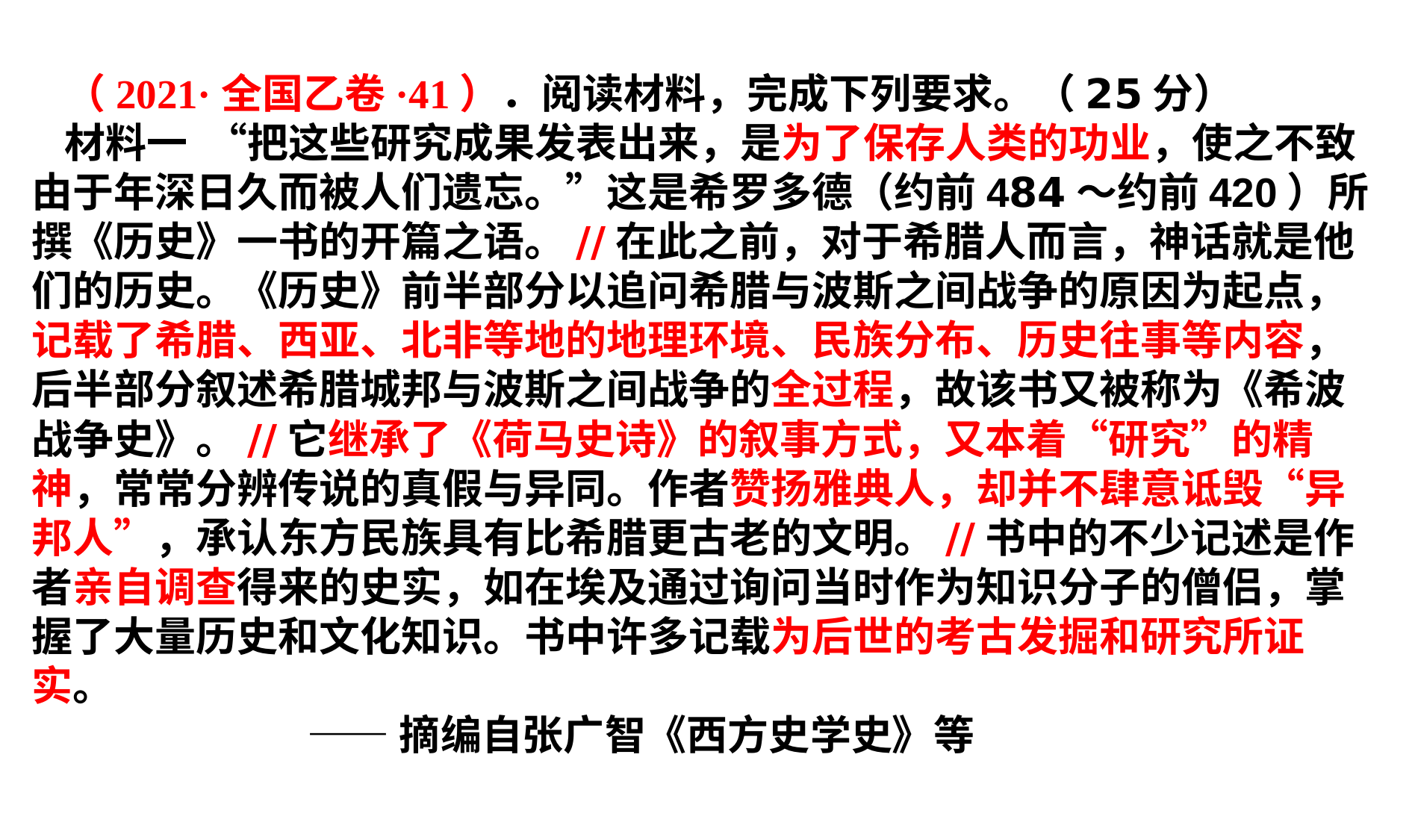

（2021·全国乙卷·41）．阅读材料，完成下列要求。（25分）
材料一  “把这些研究成果发表出来，是为了保存人类的功业，使之不致由于年深日久而被人们遗忘。”这是希罗多德（约前484～约前420）所撰《历史》一书的开篇之语。//在此之前，对于希腊人而言，神话就是他们的历史。《历史》前半部分以追问希腊与波斯之间战争的原因为起点，记载了希腊、西亚、北非等地的地理环境、民族分布、历史往事等内容，后半部分叙述希腊城邦与波斯之间战争的全过程，故该书又被称为《希波战争史》。//它继承了《荷马史诗》的叙事方式，又本着“研究”的精神，常常分辨传说的真假与异同。作者赞扬雅典人，却并不肆意诋毁“异邦人”，承认东方民族具有比希腊更古老的文明。//书中的不少记述是作者亲自调查得来的史实，如在埃及通过询问当时作为知识分子的僧侣，掌握了大量历史和文化知识。书中许多记载为后世的考古发掘和研究所证实。
                          ——摘编自张广智《西方史学史》等